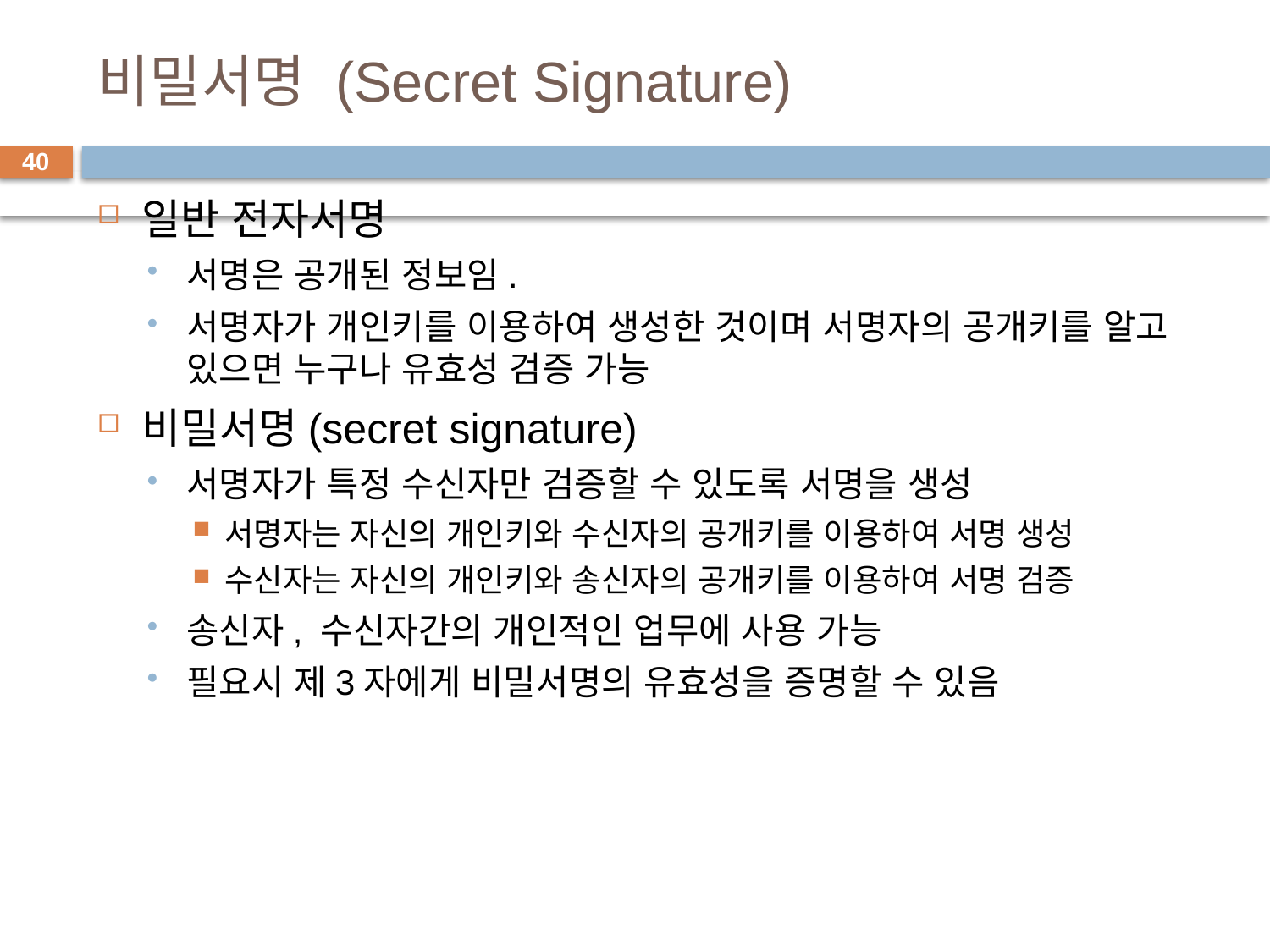

# 비밀서명 (Secret Signature)
40
일반 전자서명
서명은 공개된 정보임.
서명자가 개인키를 이용하여 생성한 것이며 서명자의 공개키를 알고 있으면 누구나 유효성 검증 가능
비밀서명(secret signature)
서명자가 특정 수신자만 검증할 수 있도록 서명을 생성
서명자는 자신의 개인키와 수신자의 공개키를 이용하여 서명 생성
수신자는 자신의 개인키와 송신자의 공개키를 이용하여 서명 검증
송신자, 수신자간의 개인적인 업무에 사용 가능
필요시 제3자에게 비밀서명의 유효성을 증명할 수 있음